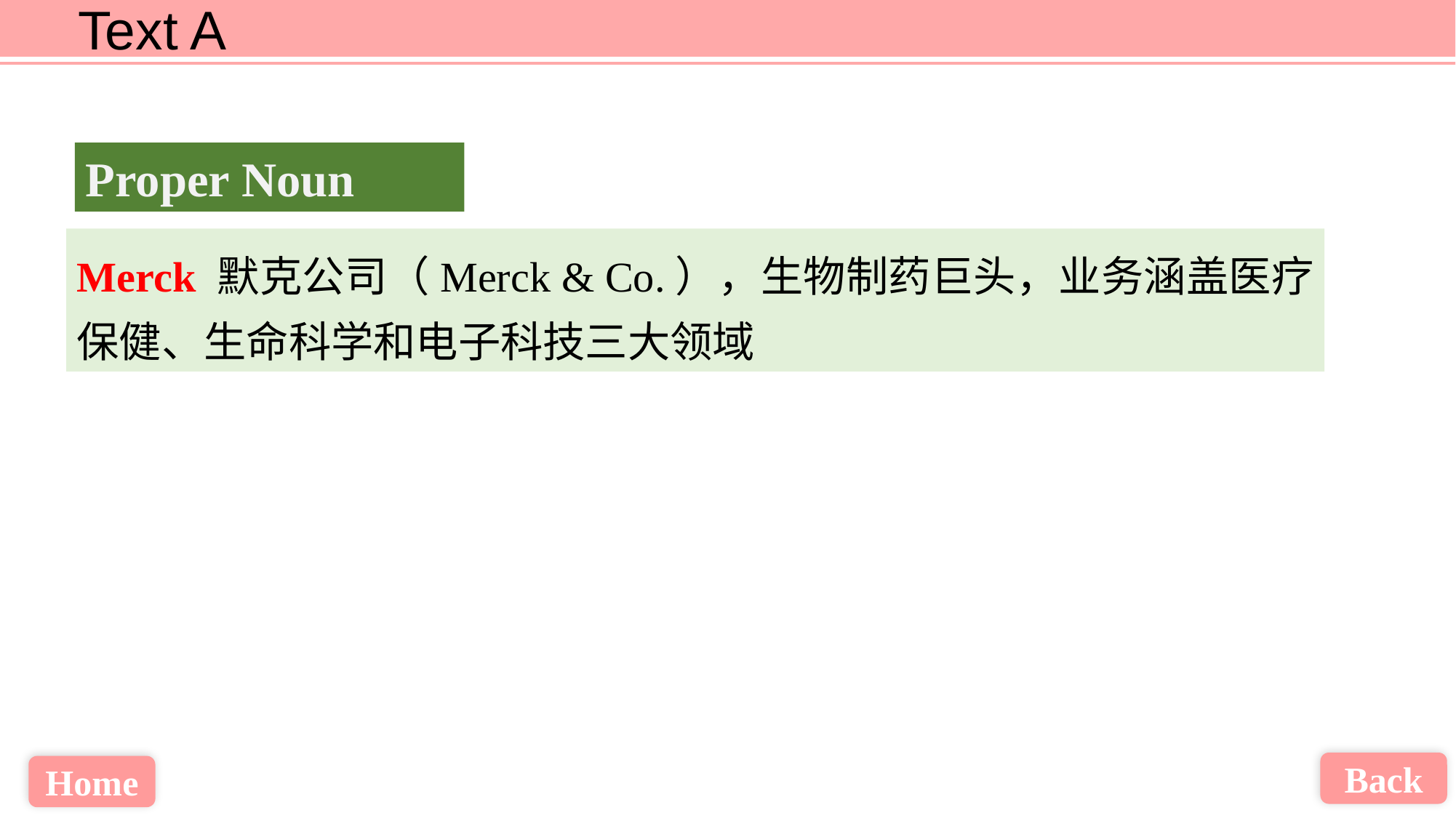

Proper Noun
Merck 默克公司（Merck & Co.），生物制药巨头，业务涵盖医疗保健、生命科学和电子科技三大领域
Back